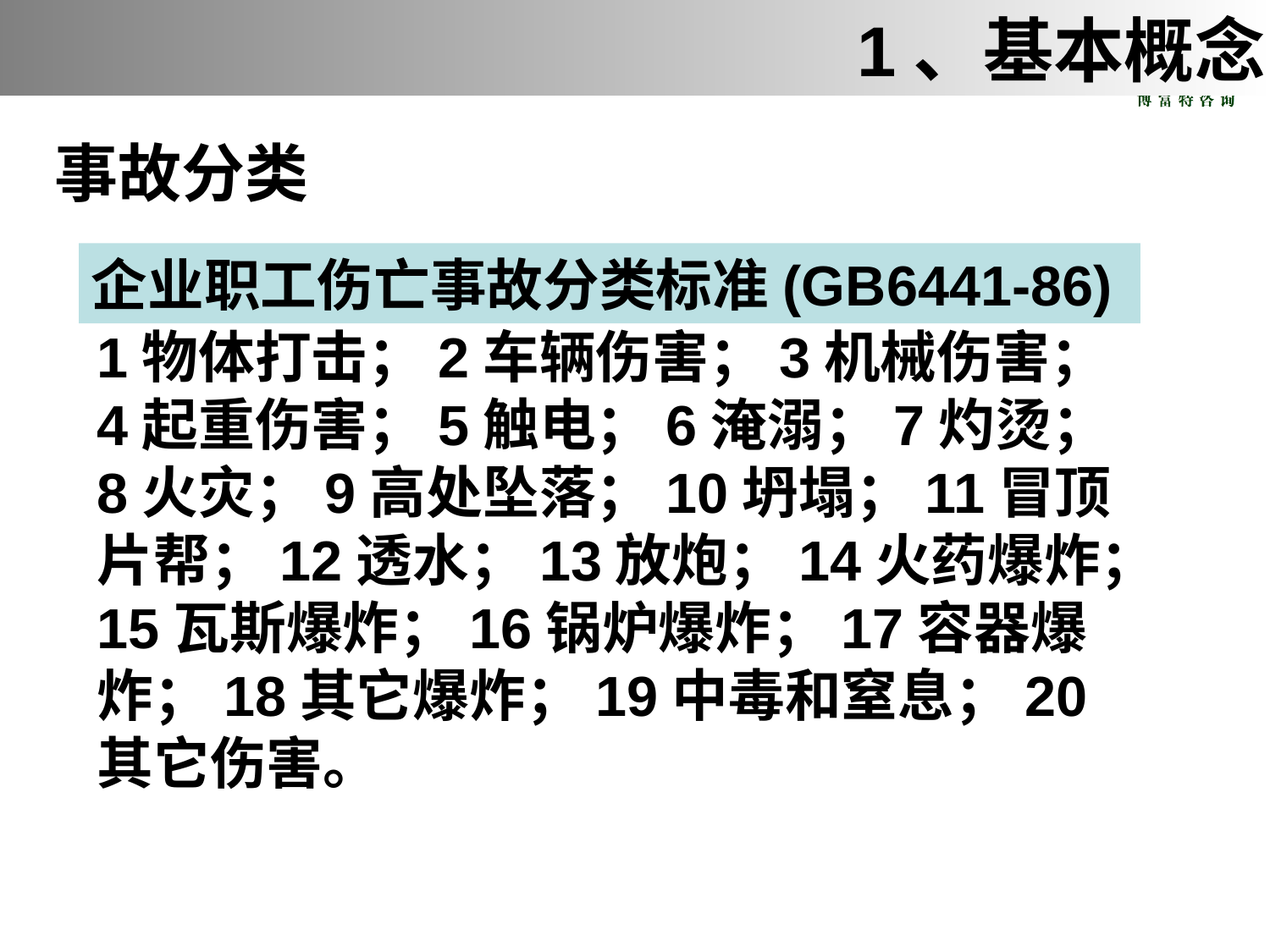

1、基本概念
事故分类
企业职工伤亡事故分类标准(GB6441-86)
1物体打击；2车辆伤害；3机械伤害；4起重伤害；5触电；6淹溺；7灼烫；8火灾；9高处坠落；10坍塌；11冒顶片帮；12透水；13放炮；14火药爆炸；15瓦斯爆炸；16锅炉爆炸；17容器爆炸；18其它爆炸；19中毒和窒息；20其它伤害。